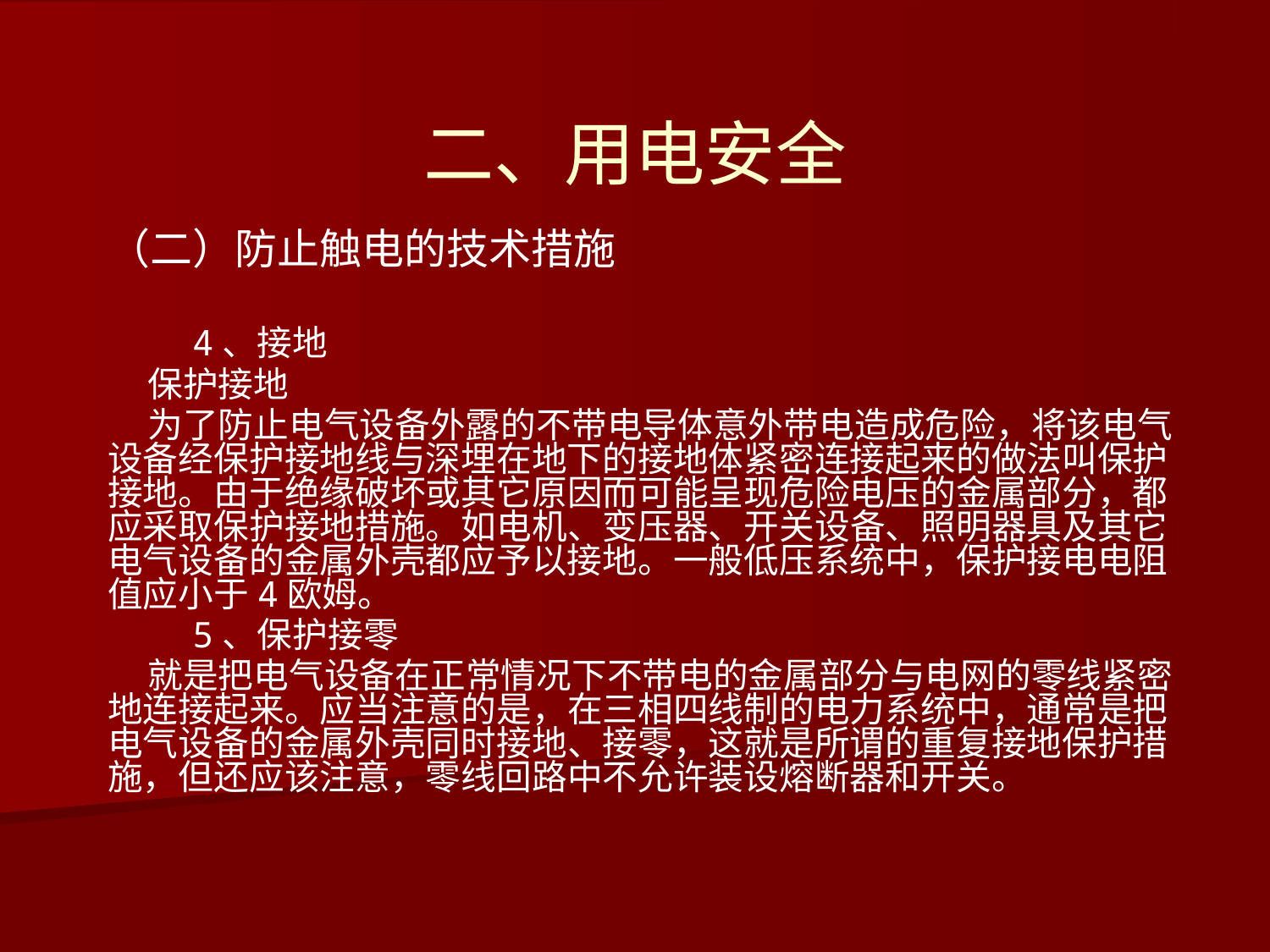

# 二、用电安全
（二）防止触电的技术措施

    4、接地
    保护接地
    为了防止电气设备外露的不带电导体意外带电造成危险，将该电气设备经保护接地线与深埋在地下的接地体紧密连接起来的做法叫保护接地。由于绝缘破坏或其它原因而可能呈现危险电压的金属部分，都应采取保护接地措施。如电机、变压器、开关设备、照明器具及其它电气设备的金属外壳都应予以接地。一般低压系统中，保护接电电阻值应小于4欧姆。
    5、保护接零
    就是把电气设备在正常情况下不带电的金属部分与电网的零线紧密地连接起来。应当注意的是，在三相四线制的电力系统中，通常是把电气设备的金属外壳同时接地、接零，这就是所谓的重复接地保护措施，但还应该注意，零线回路中不允许装设熔断器和开关。
31